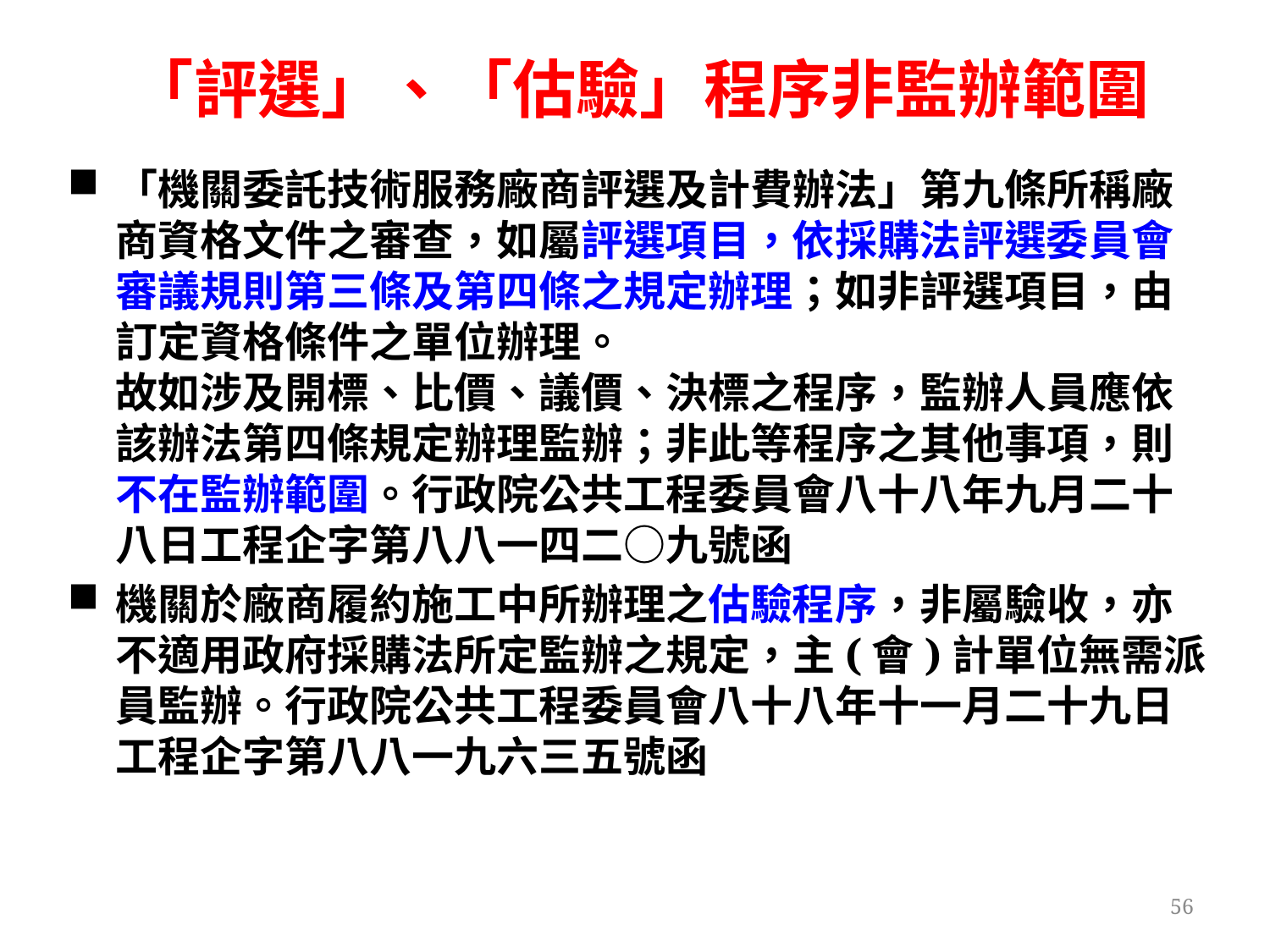

「評選」、「估驗」程序非監辦範圍
「機關委託技術服務廠商評選及計費辦法」第九條所稱廠商資格文件之審查，如屬評選項目，依採購法評選委員會審議規則第三條及第四條之規定辦理；如非評選項目，由訂定資格條件之單位辦理。
故如涉及開標、比價、議價、決標之程序，監辦人員應依該辦法第四條規定辦理監辦；非此等程序之其他事項，則不在監辦範圍。行政院公共工程委員會八十八年九月二十八日工程企字第八八一四二○九號函
機關於廠商履約施工中所辦理之估驗程序，非屬驗收，亦不適用政府採購法所定監辦之規定，主(會)計單位無需派員監辦。行政院公共工程委員會八十八年十一月二十九日工程企字第八八一九六三五號函
56